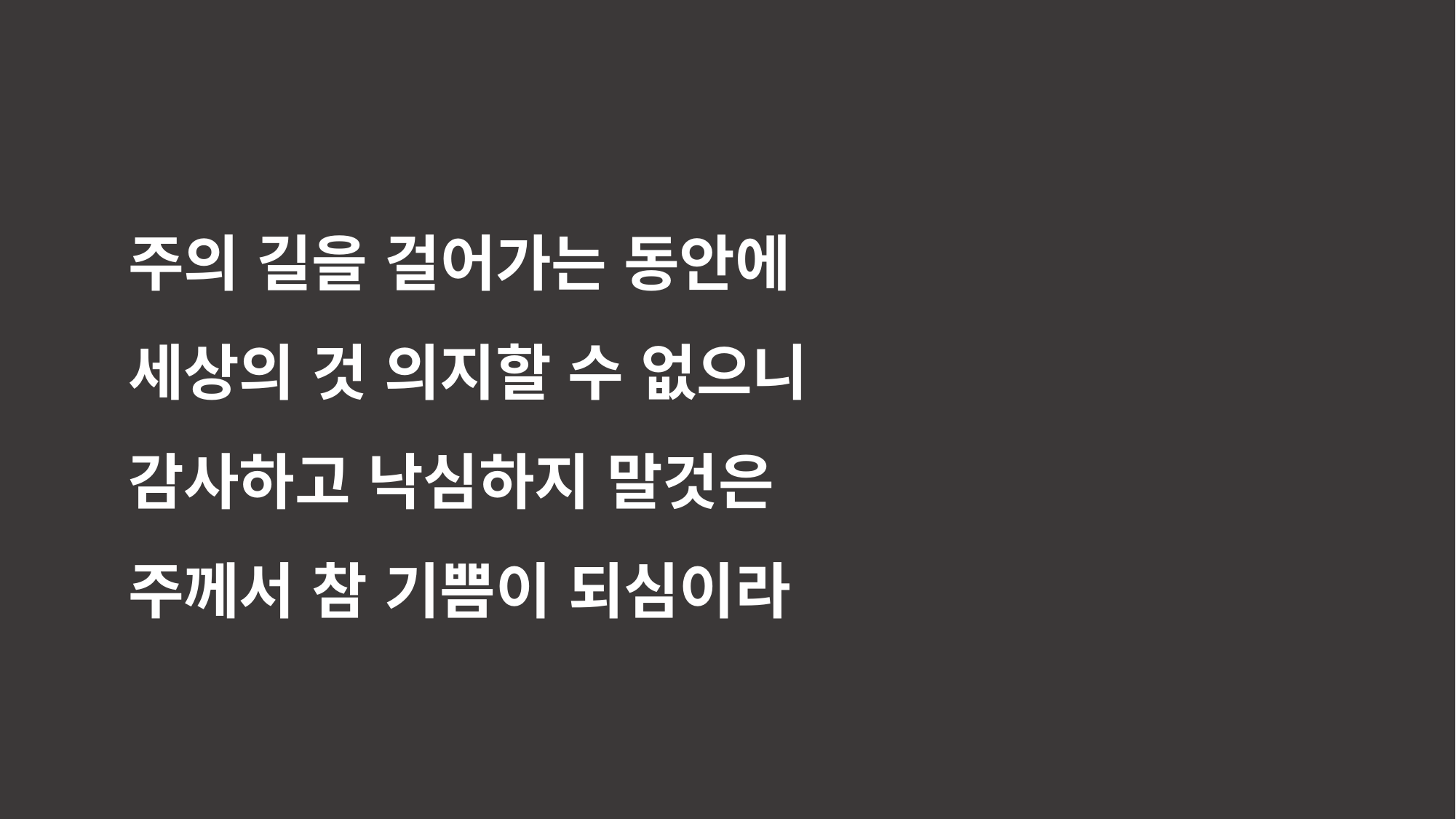

주의 길을 걸어가는 동안에
세상의 것 의지할 수 없으니
감사하고 낙심하지 말것은
주께서 참 기쁨이 되심이라